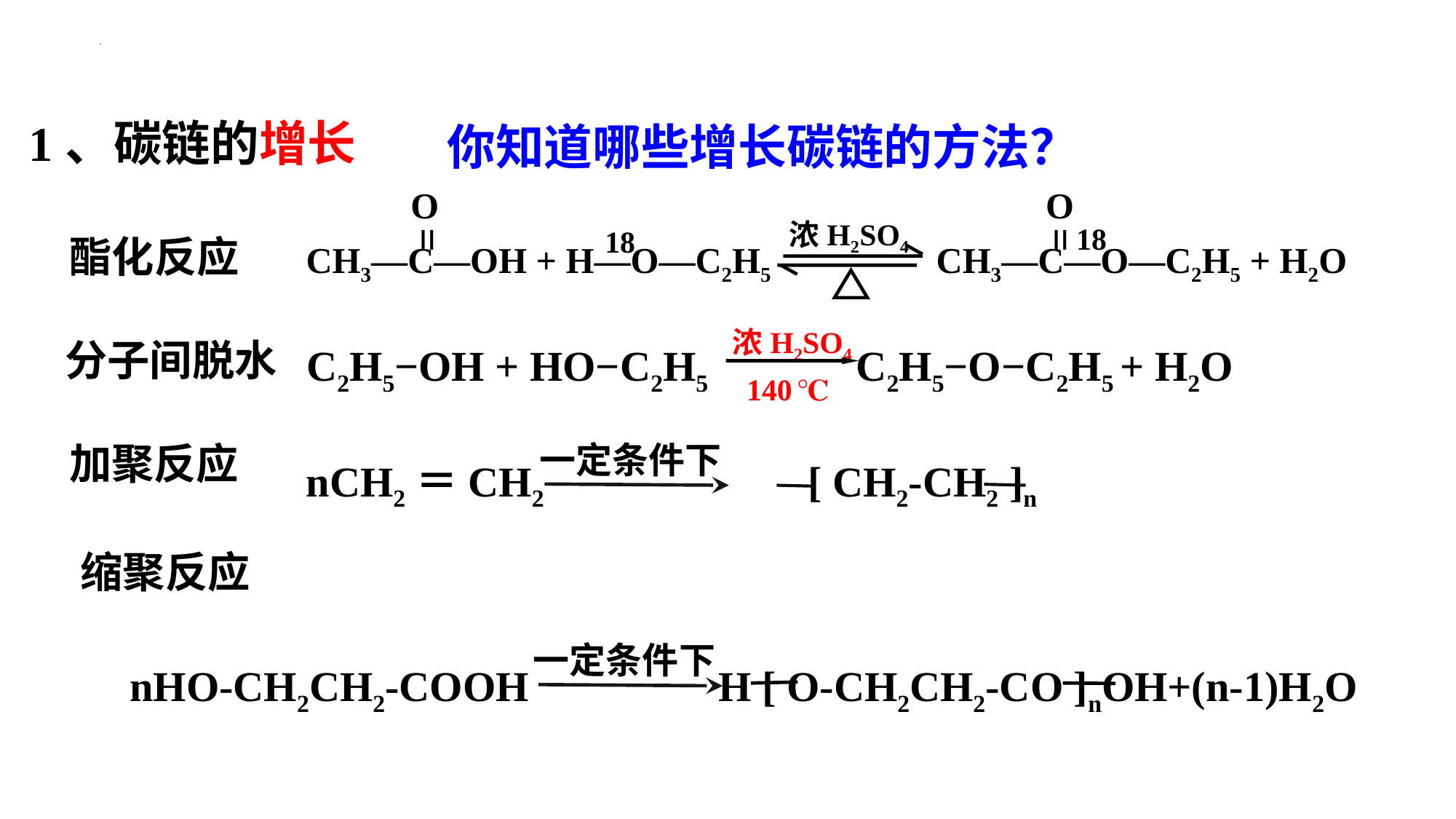

1、碳链的增长
你知道哪些增长碳链的方法？

CH3—C—OH + H—O—C2H5                   CH3—C—O—C2H5 + H2O
浓H2SO4

18
18
O
O
=
=
酯化反应
浓H2SO4
140 ℃

C2H5−OH + HO−C2H5              C2H5−O−C2H5 + H2O
分子间脱水
一定条件下
nCH2＝CH2                         [ CH2-CH2 ]n
加聚反应
缩聚反应

   nHO-CH2CH2-COOH                  H [ O-CH2CH2-CO ]nOH+(n-1)H2O
一定条件下